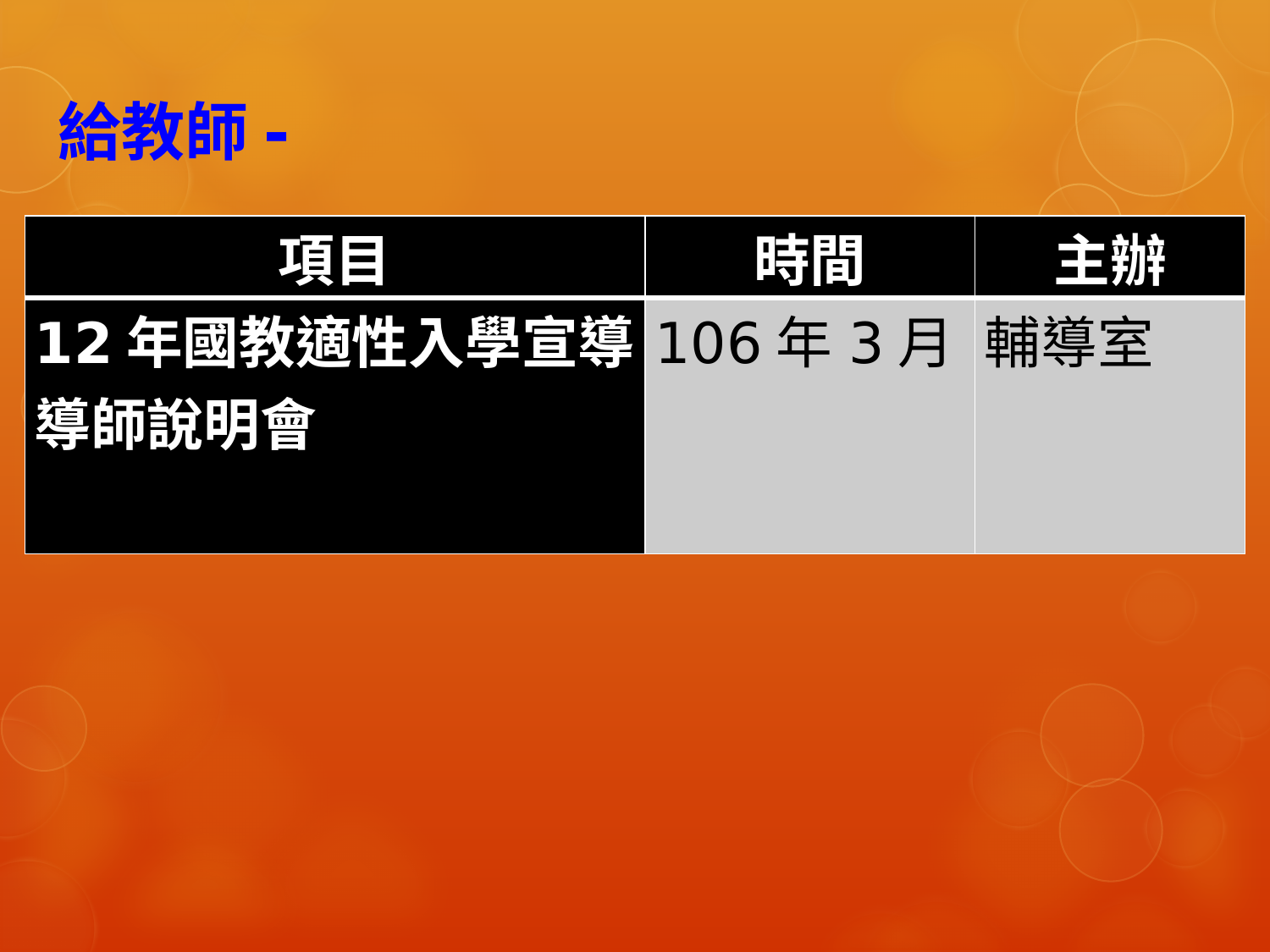

# 給教師-
| 項目 | 時間 | 主辦 |
| --- | --- | --- |
| 12年國教適性入學宣導導師說明會 | 106年3月 | 輔導室 |